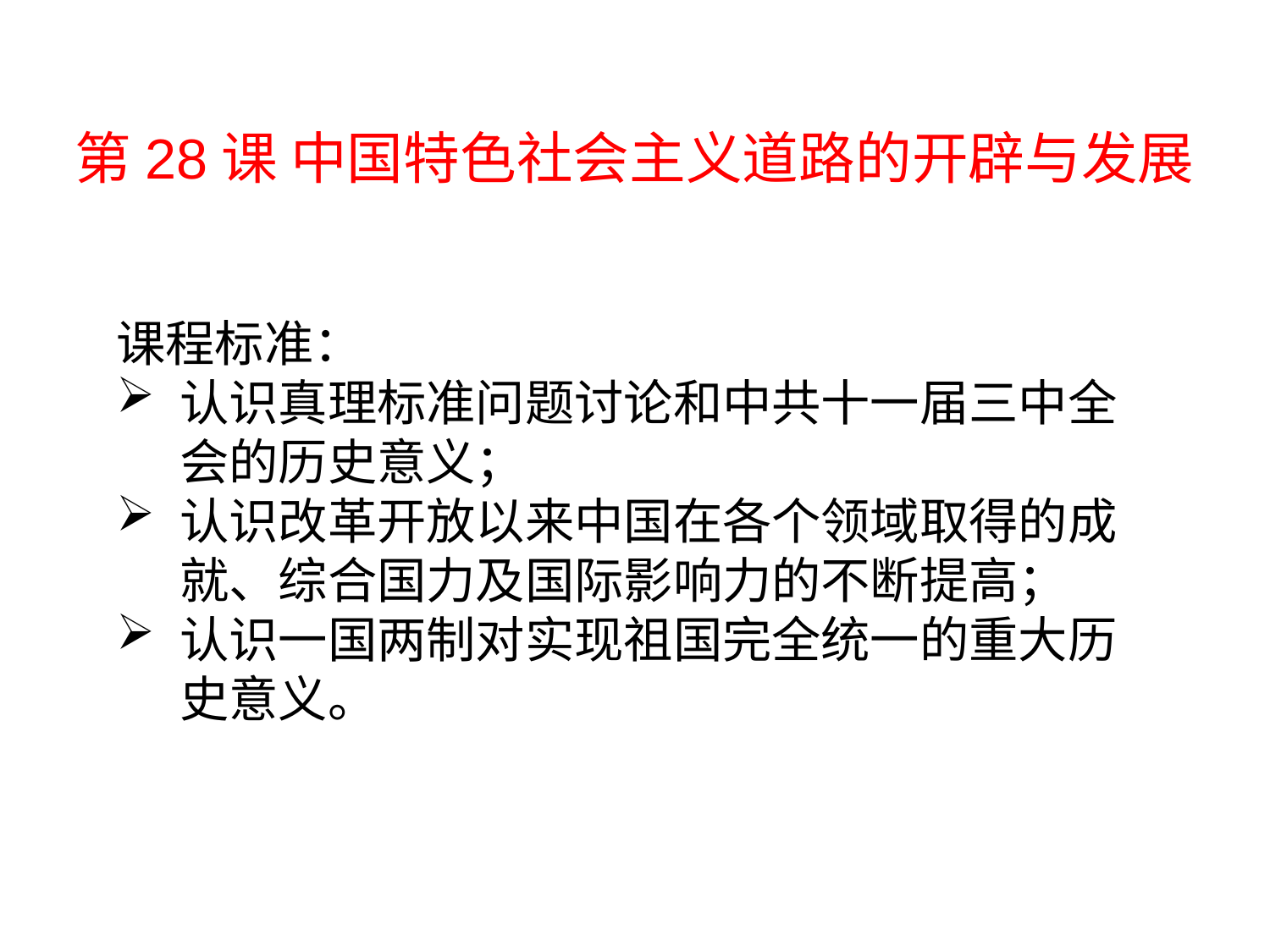

第28课 中国特色社会主义道路的开辟与发展
课程标准：
认识真理标准问题讨论和中共十一届三中全会的历史意义；
认识改革开放以来中国在各个领域取得的成就、综合国力及国际影响力的不断提高；
认识一国两制对实现祖国完全统一的重大历史意义。